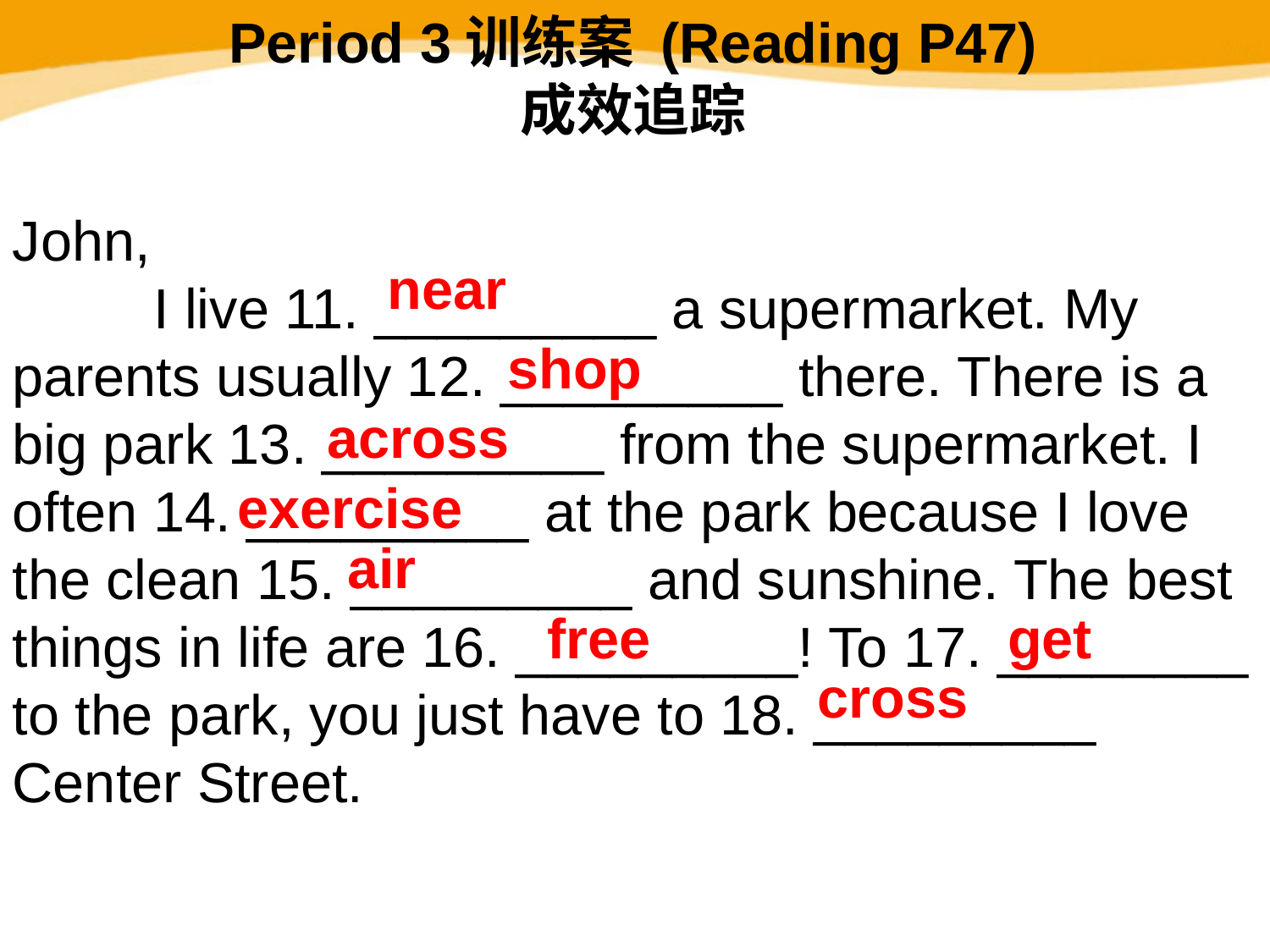

Period 3训练案 (Reading P47)
成效追踪
John,
         I live 11. _________ a supermarket. My parents usually 12. _________ there. There is a big park 13. _________ from the supermarket. I often 14. _________ at the park because I love the clean 15. _________ and sunshine. The best things in life are 16. _________! To 17. ________ to the park, you just have to 18. _________ Center Street.
near
shop
across
exercise
air
free
get
cross